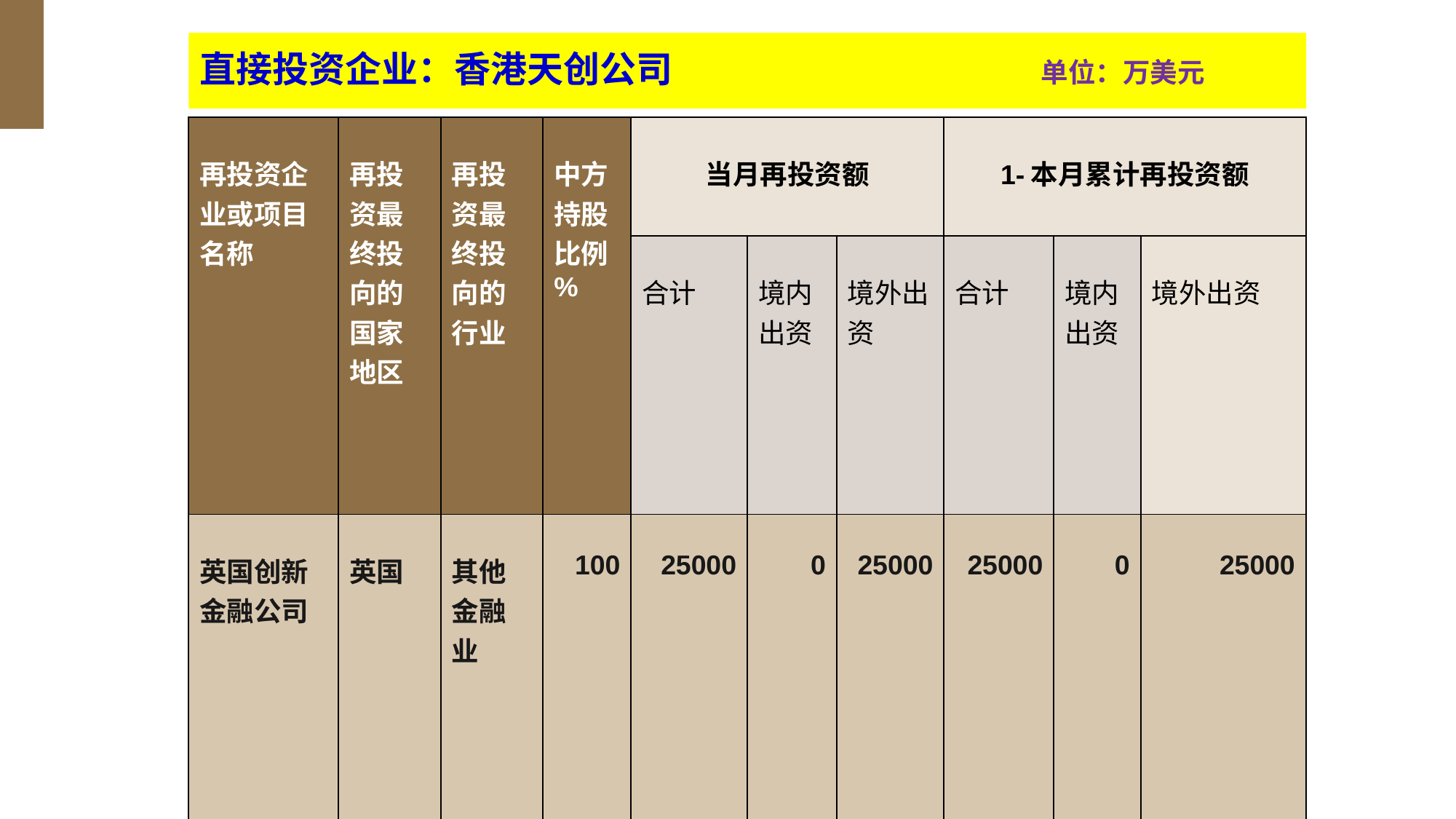

# 直接投资企业：香港天创公司                                             单位：万美元
| 再投资企业或项目名称 | 再投资最终投向的国家地区 | 再投资最终投向的行业 | 中方持股比例 % | 当月再投资额 |  |  | 1-本月累计再投资额 |  |  |
| --- | --- | --- | --- | --- | --- | --- | --- | --- | --- |
|  |  |  |  | 合计 | 境内出资 | 境外出资 | 合计 | 境内出资 | 境外出资 |
| 英国创新金融公司 | 英国 | 其他金融业 | 100 | 25000 | 0 | 25000 | 25000 | 0 | 25000 |